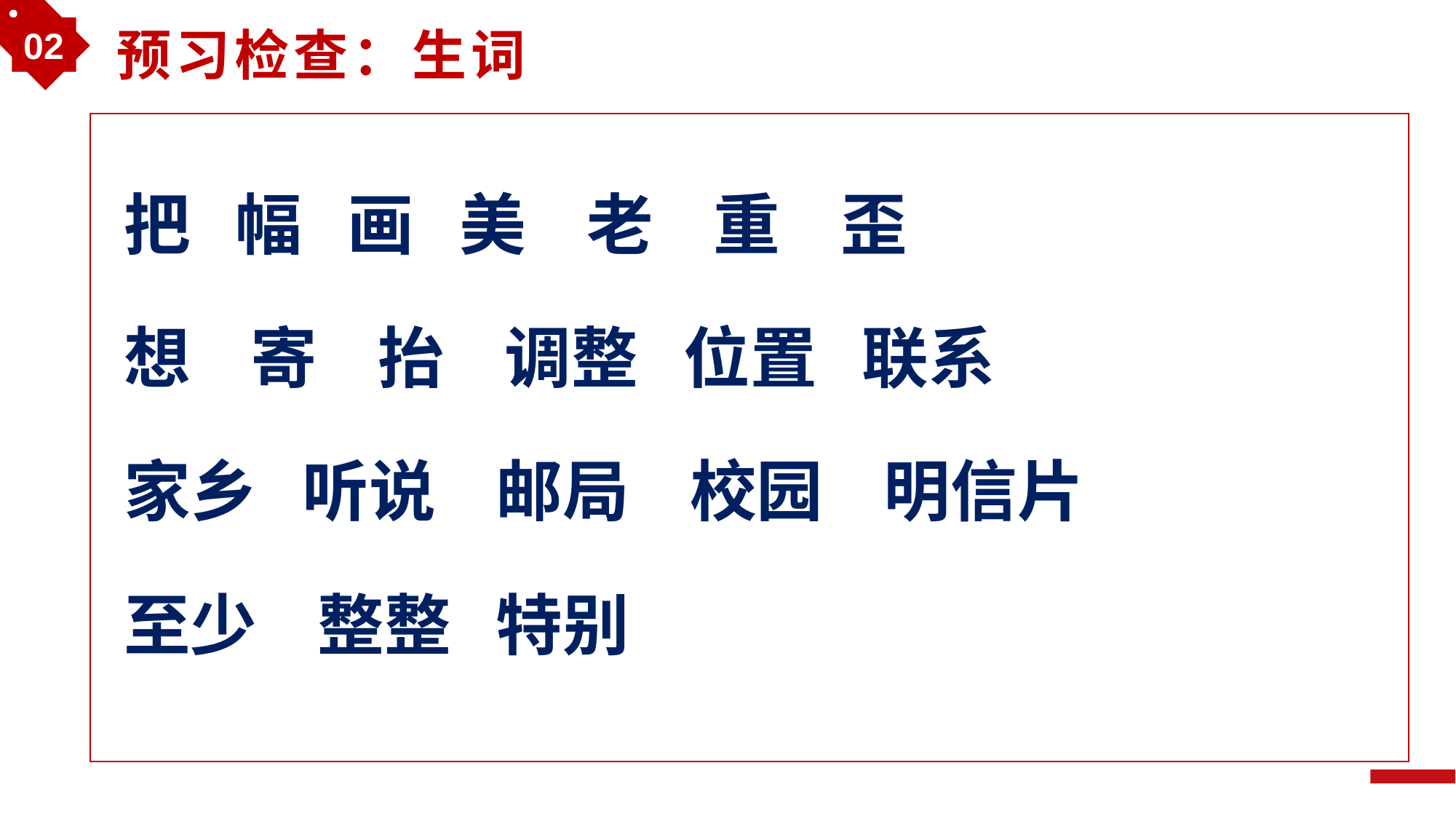

02
预习检查：生词

把   幅   画   美    老    重    歪
想    寄    抬    调整   位置   联系
家乡   听说    邮局    校园    明信片
至少    整整   特别